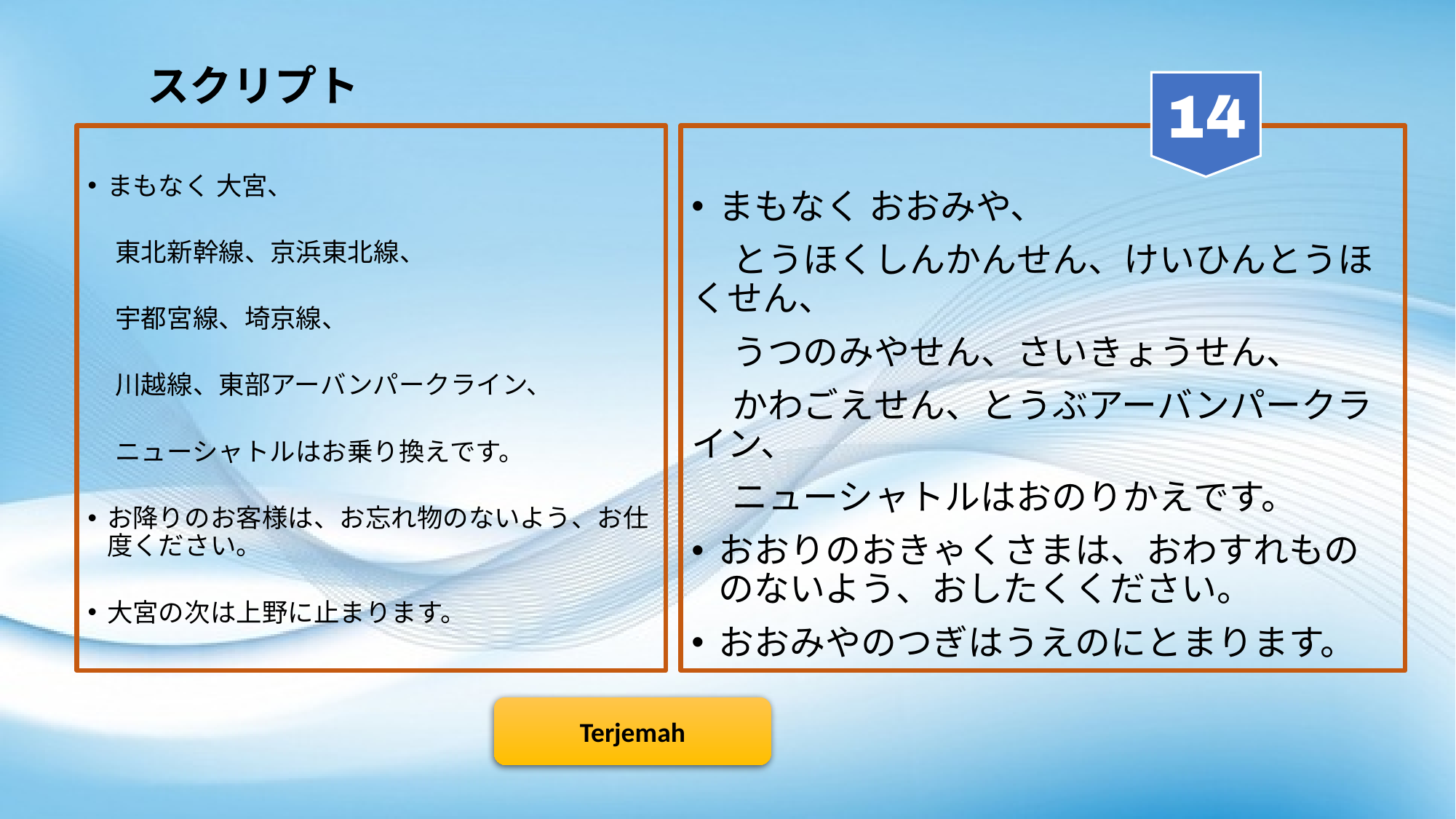

スクリプト
14

まもなく 大宮、
    東北新幹線、京浜東北線、
    宇都宮線、埼京線、
    川越線、東部アーバンパークライン、
    ニューシャトルはお乗り換えです。
お降りのお客様は、お忘れ物のないよう、お仕度ください。
大宮の次は上野に止まります。

まもなく おおみや、
    とうほくしんかんせん、けいひんとうほくせん、
    うつのみやせん、さいきょうせん、
    かわごえせん、とうぶアーバンパークライン、
    ニューシャトルはおのりかえです。
おおりのおきゃくさまは、おわすれもののないよう、おしたくください。
おおみやのつぎはうえのにとまります。
Terjemah